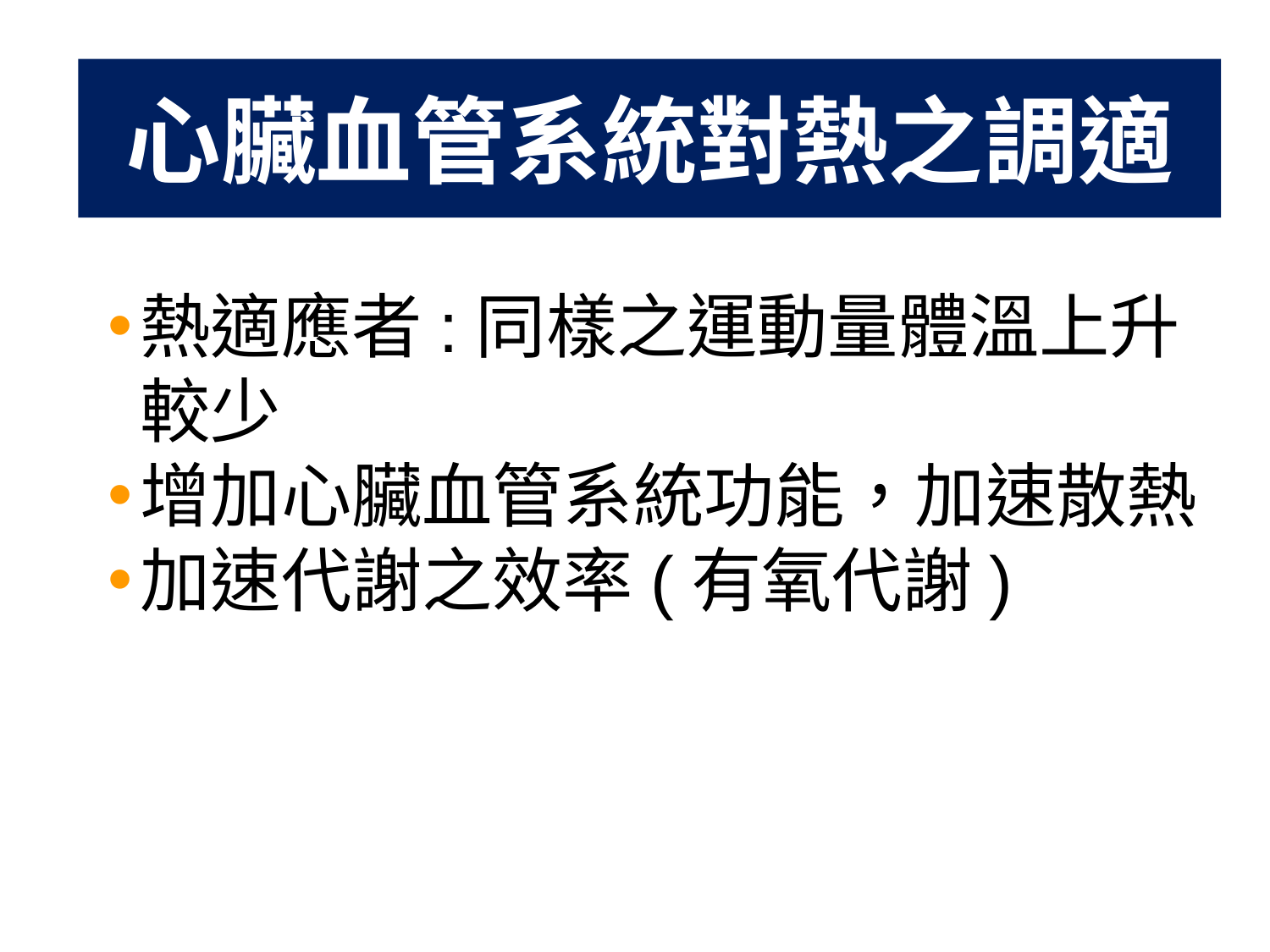

心臟血管系統對熱之調適
熱適應者:同樣之運動量體溫上升較少
增加心臟血管系統功能，加速散熱
加速代謝之效率(有氧代謝)